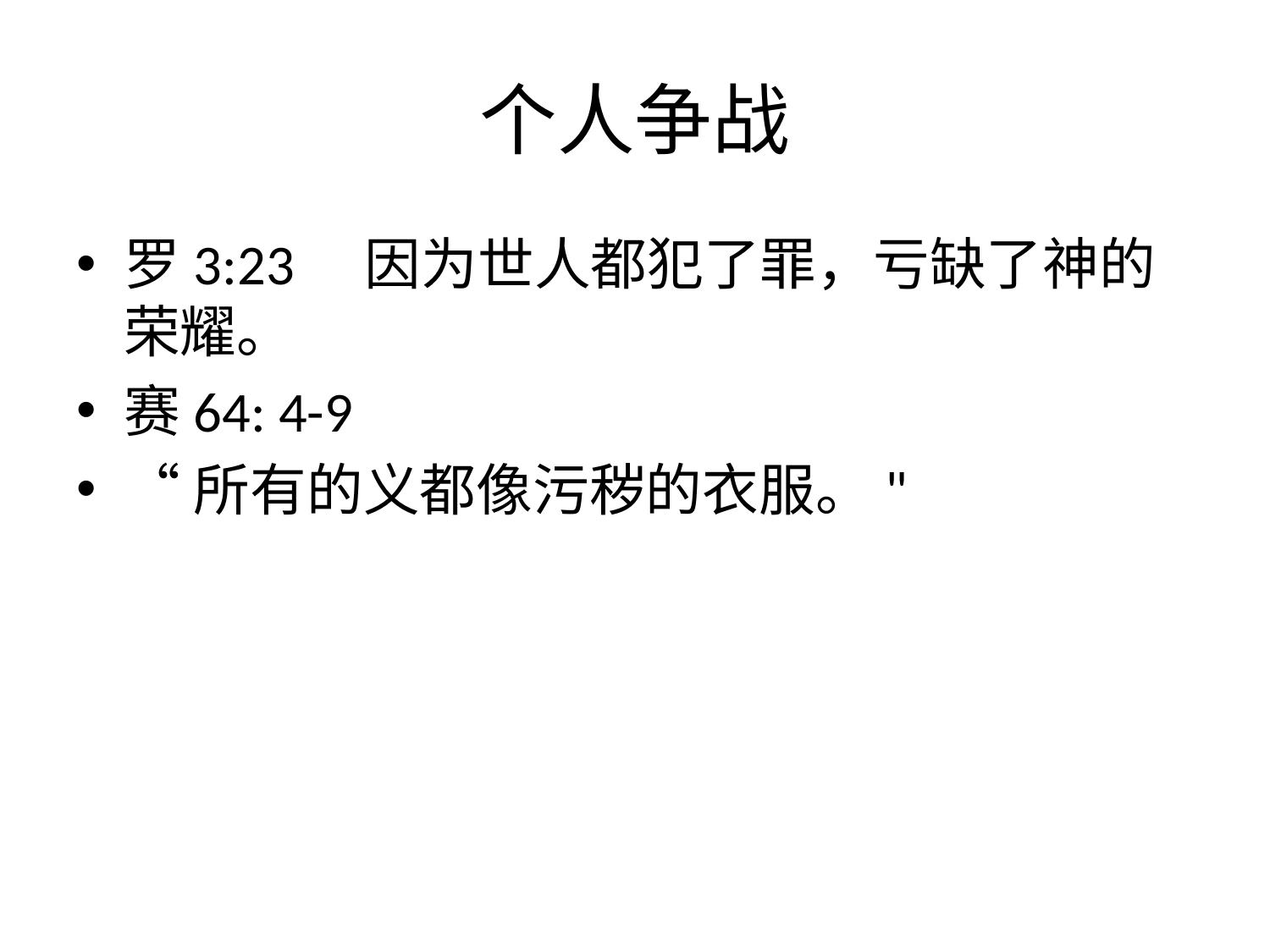

# 个人争战
罗3:23　因为世人都犯了罪，亏缺了神的荣耀。
赛64: 4-9
“所有的义都像污秽的衣服。"